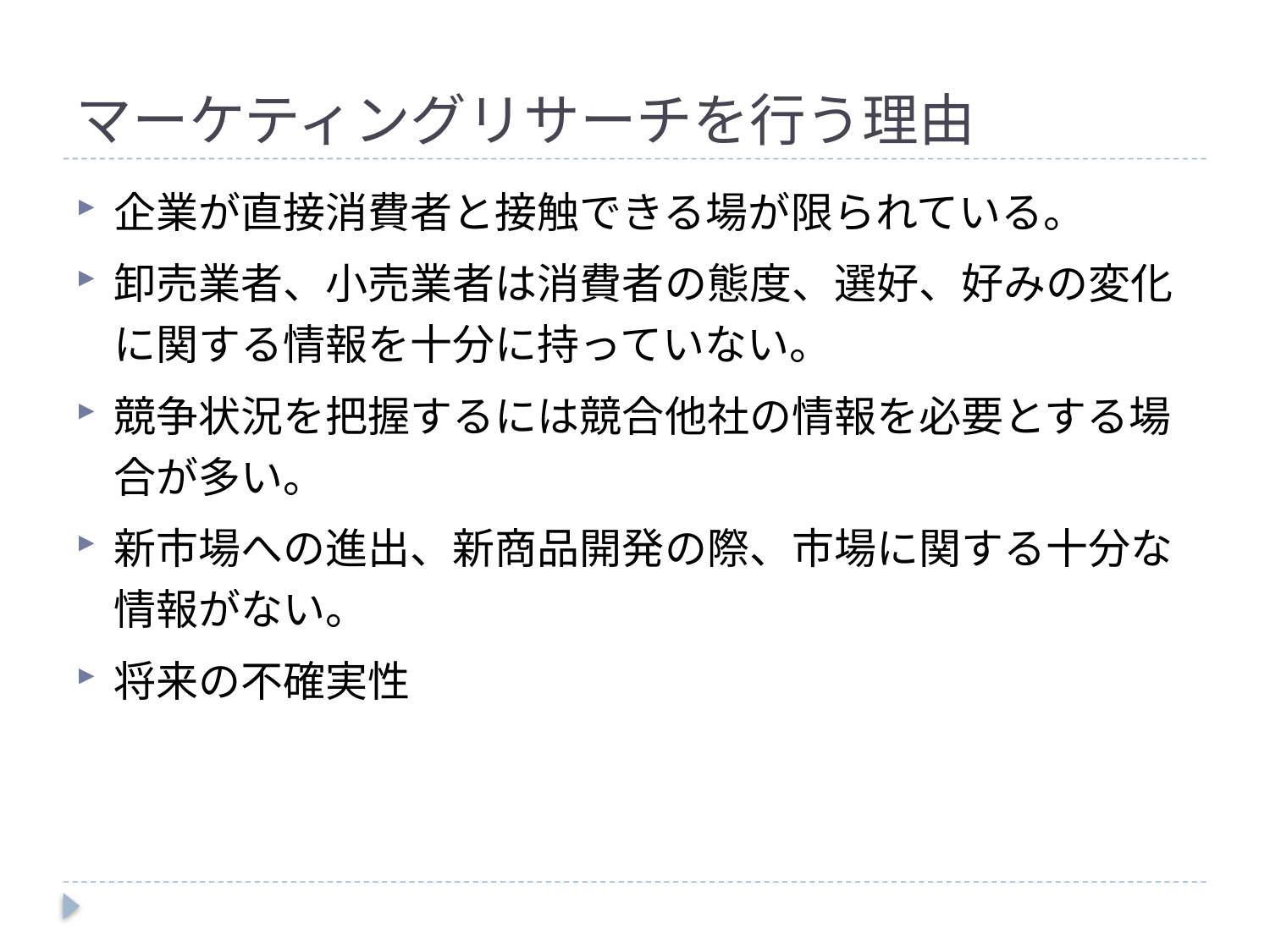

# マーケティングリサーチを行う理由
企業が直接消費者と接触できる場が限られている。
卸売業者、小売業者は消費者の態度、選好、好みの変化に関する情報を十分に持っていない。
競争状況を把握するには競合他社の情報を必要とする場合が多い。
新市場への進出、新商品開発の際、市場に関する十分な情報がない。
将来の不確実性